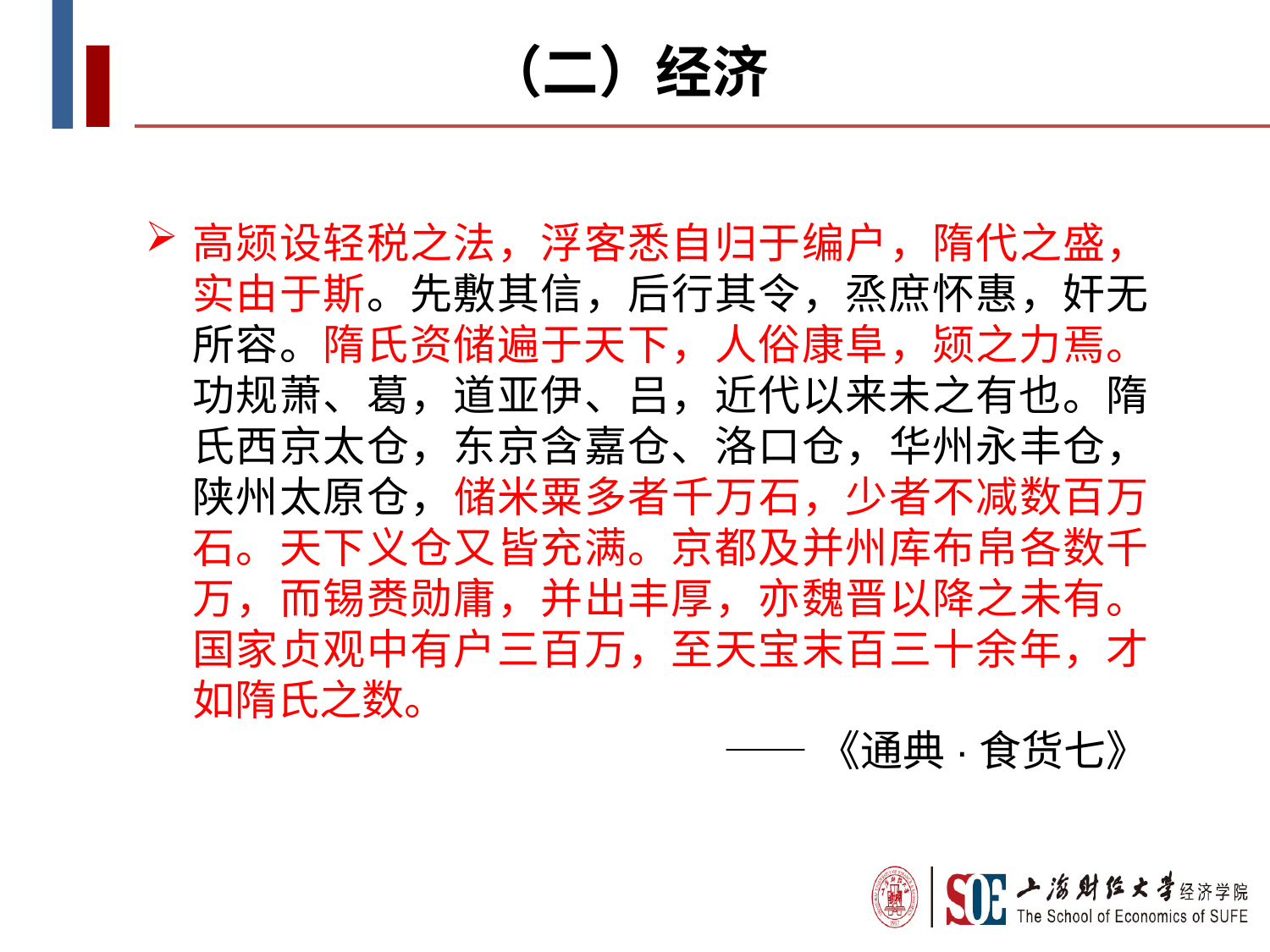

（二）经济
高颎设轻税之法，浮客悉自归于编户，隋代之盛，实由于斯。先敷其信，后行其令，烝庶怀惠，奸无所容。隋氏资储遍于天下，人俗康阜，颎之力焉。功规萧、葛，道亚伊、吕，近代以来未之有也。隋氏西京太仓，东京含嘉仓、洛口仓，华州永丰仓，陕州太原仓，储米粟多者千万石，少者不减数百万石。天下义仓又皆充满。京都及并州库布帛各数千万，而锡赉勋庸，并出丰厚，亦魏晋以降之未有。国家贞观中有户三百万，至天宝末百三十余年，才如隋氏之数。
——《通典·食货七》